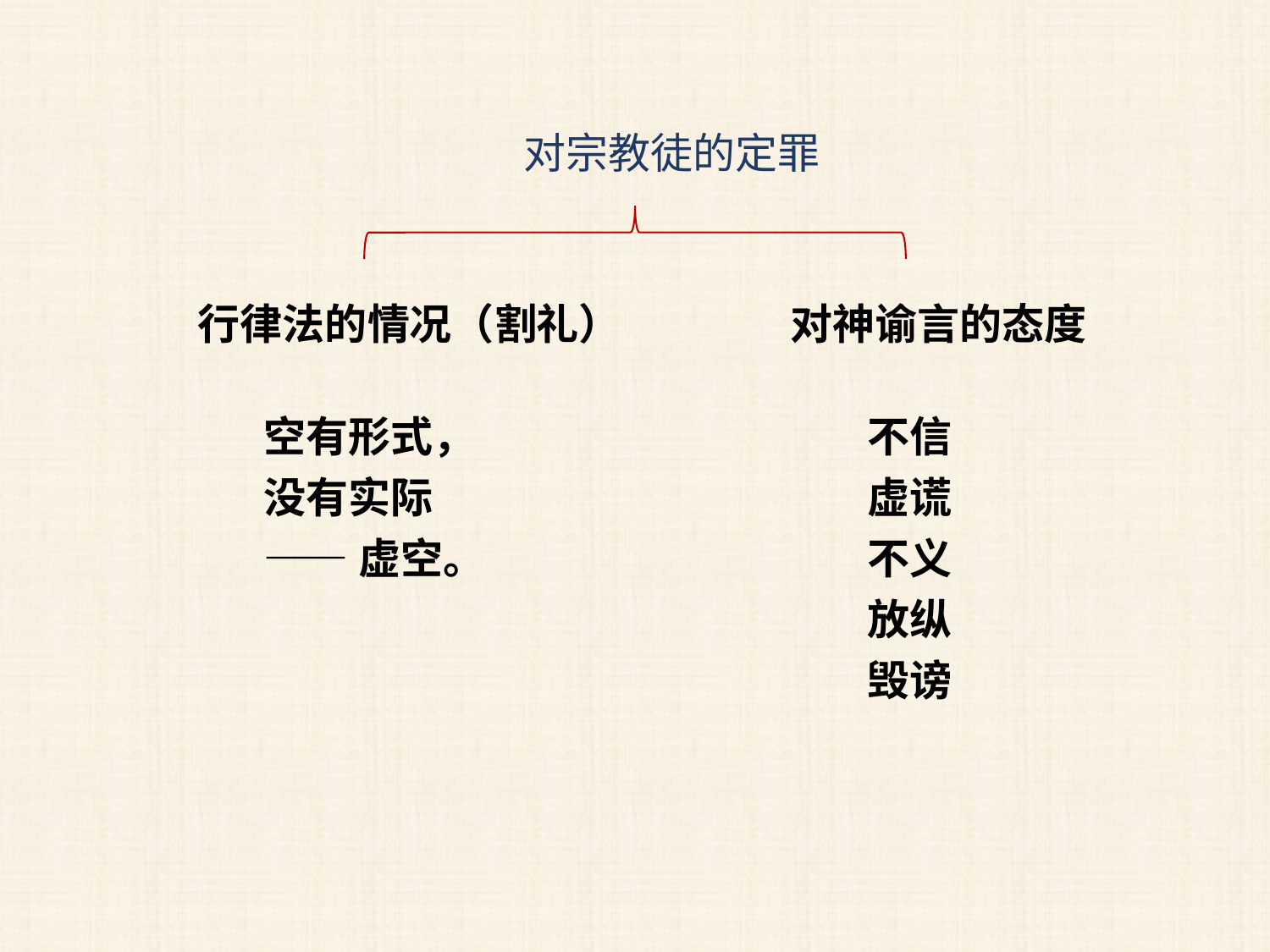

对宗教徒的定罪
行律法的情况（割礼）
对神谕言的态度
空有形式，没有实际
——虚空。
不信虚谎不义
放纵毁谤